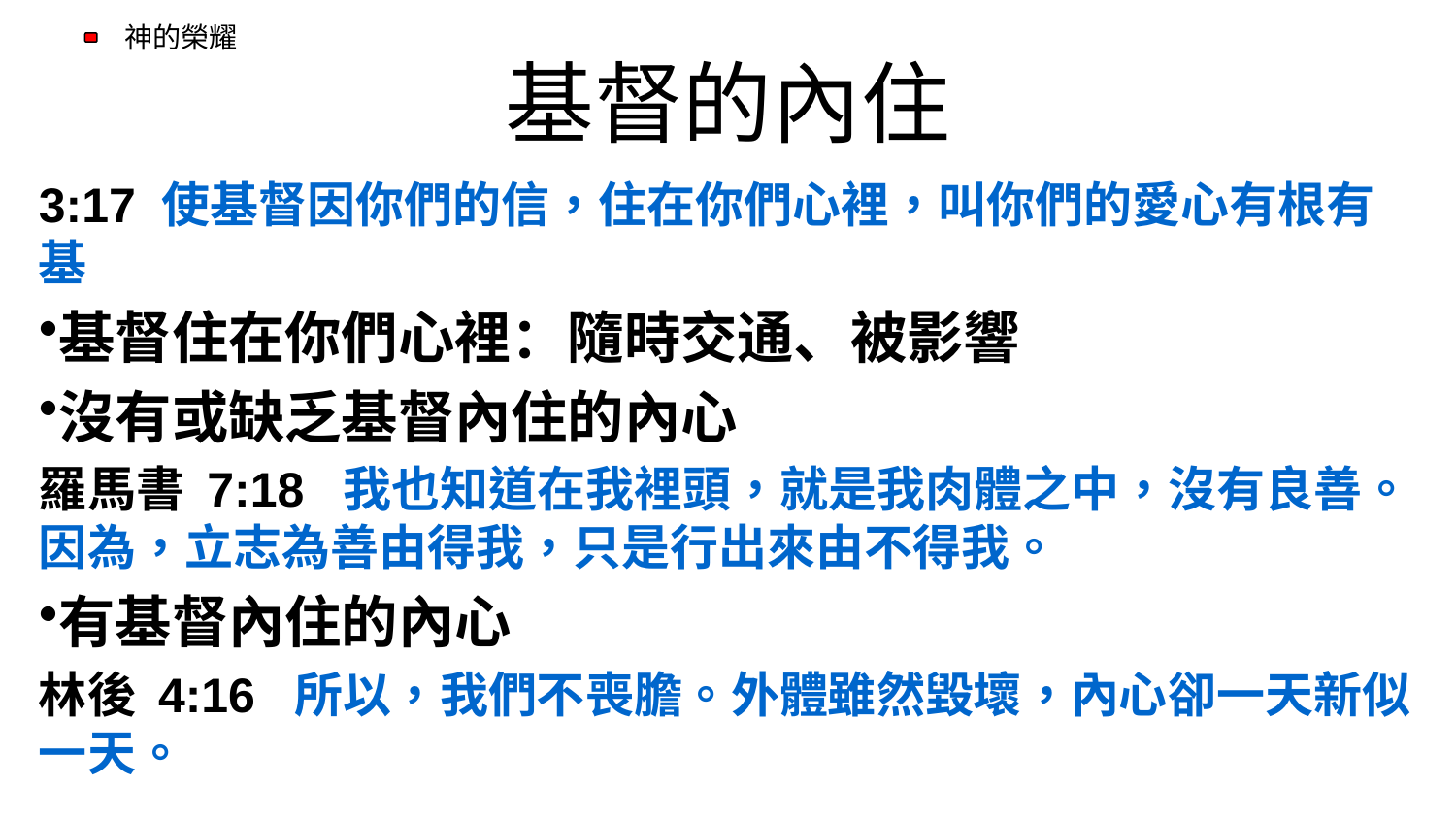

# 基督的內住
3:17 使基督因你們的信，住在你們心裡，叫你們的愛心有根有基
基督住在你們心裡：隨時交通、被影響
沒有或缺乏基督內住的內心
羅馬書 7:18  我也知道在我裡頭，就是我肉體之中，沒有良善。因為，立志為善由得我，只是行出來由不得我。
有基督內住的內心
林後 4:16  所以，我們不喪膽。外體雖然毀壞，內心卻一天新似一天。